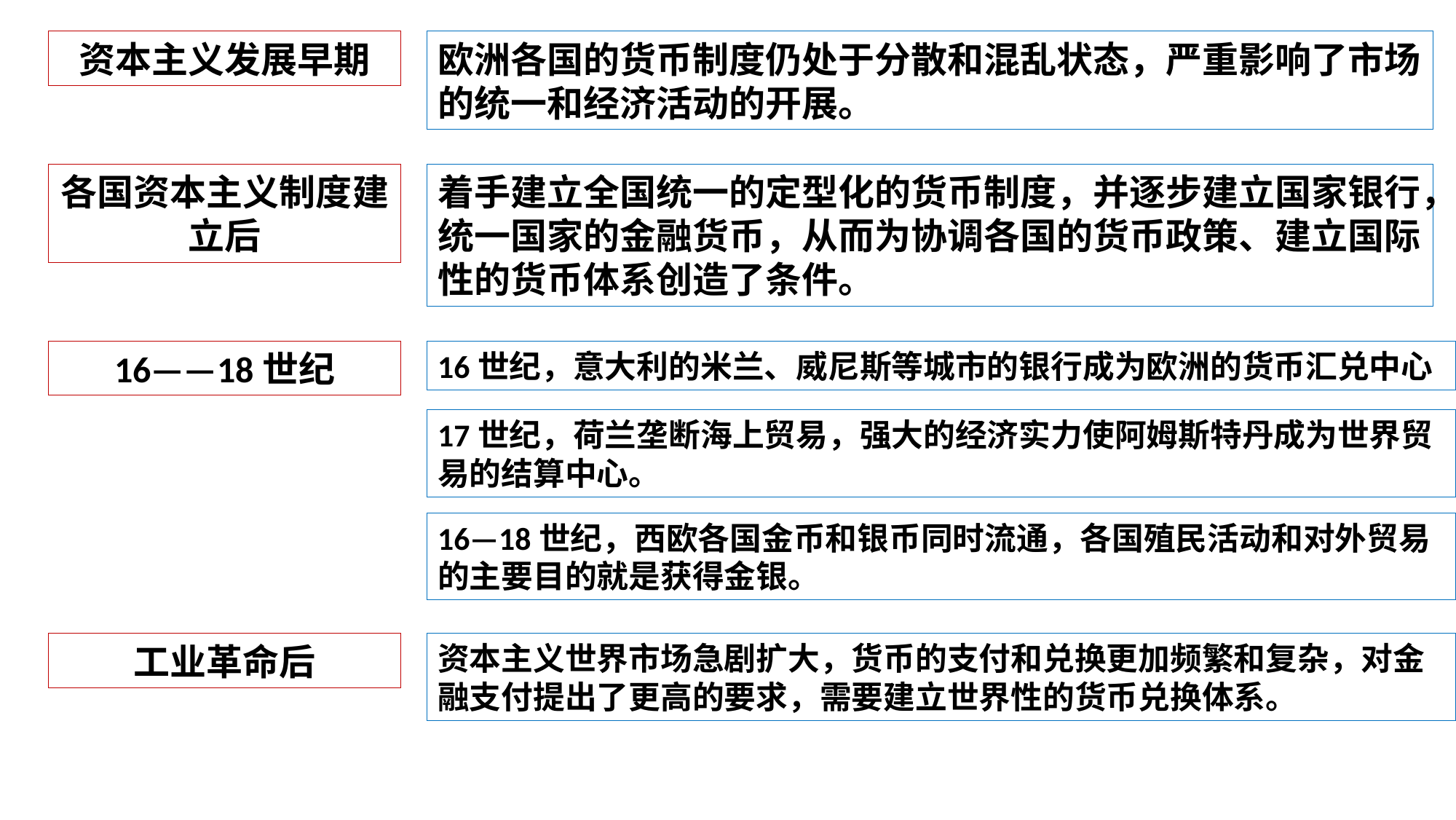

资本主义发展早期
欧洲各国的货币制度仍处于分散和混乱状态，严重影响了市场的统一和经济活动的开展。
各国资本主义制度建立后
着手建立全国统一的定型化的货币制度，并逐步建立国家银行，统一国家的金融货币，从而为协调各国的货币政策、建立国际性的货币体系创造了条件。
16——18世纪
16世纪，意大利的米兰、威尼斯等城市的银行成为欧洲的货币汇兑中心
17世纪，荷兰垄断海上贸易，强大的经济实力使阿姆斯特丹成为世界贸易的结算中心。
16—18世纪，西欧各国金币和银币同时流通，各国殖民活动和对外贸易的主要目的就是获得金银。
工业革命后
资本主义世界市场急剧扩大，货币的支付和兑换更加频繁和复杂，对金融支付提出了更高的要求，需要建立世界性的货币兑换体系。